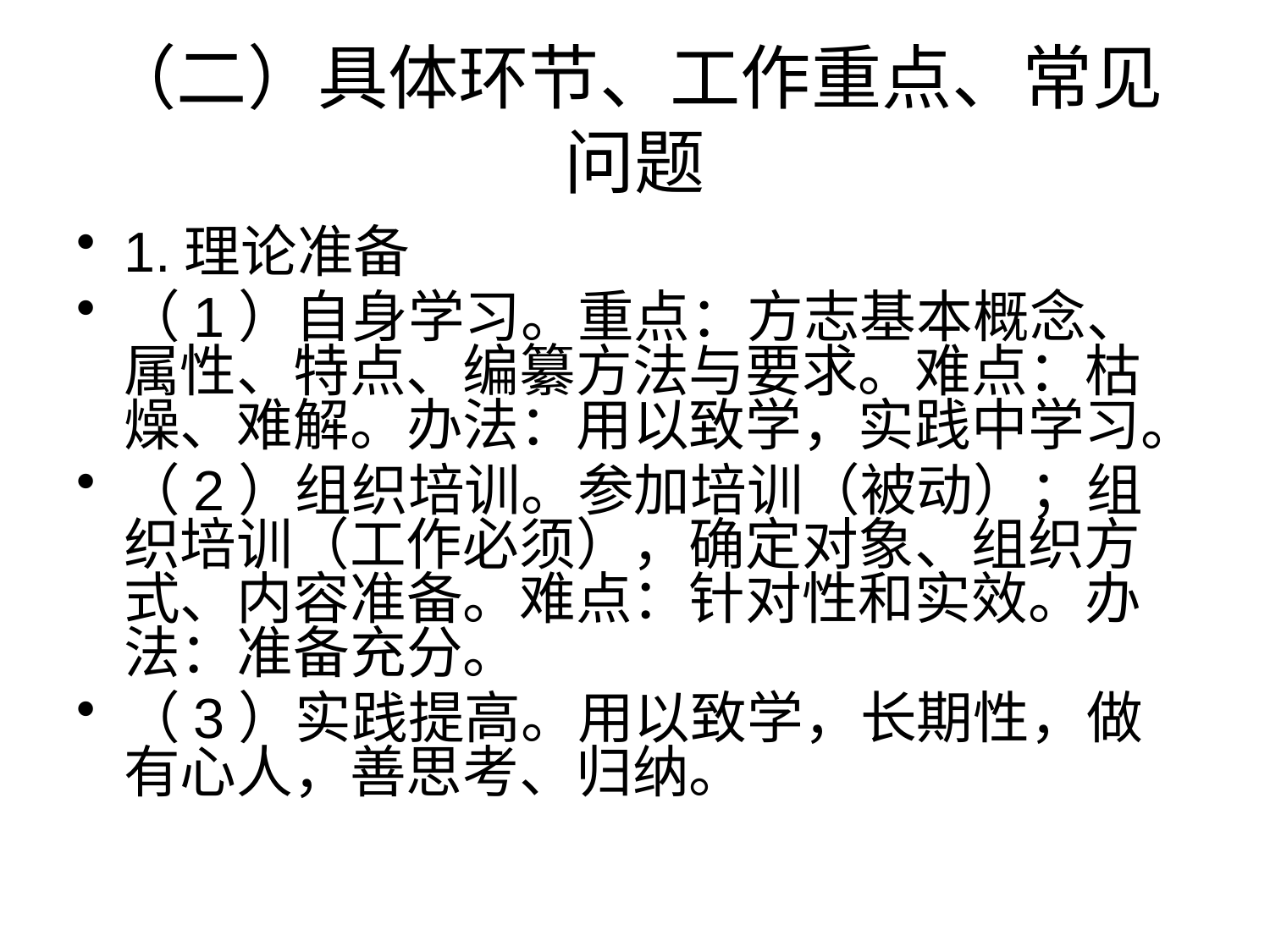

# （二）具体环节、工作重点、常见问题
1.理论准备
（1）自身学习。重点：方志基本概念、属性、特点、编纂方法与要求。难点：枯燥、难解。办法：用以致学，实践中学习。
（2）组织培训。参加培训（被动）；组织培训（工作必须），确定对象、组织方式、内容准备。难点：针对性和实效。办法：准备充分。
（3）实践提高。用以致学，长期性，做有心人，善思考、归纳。